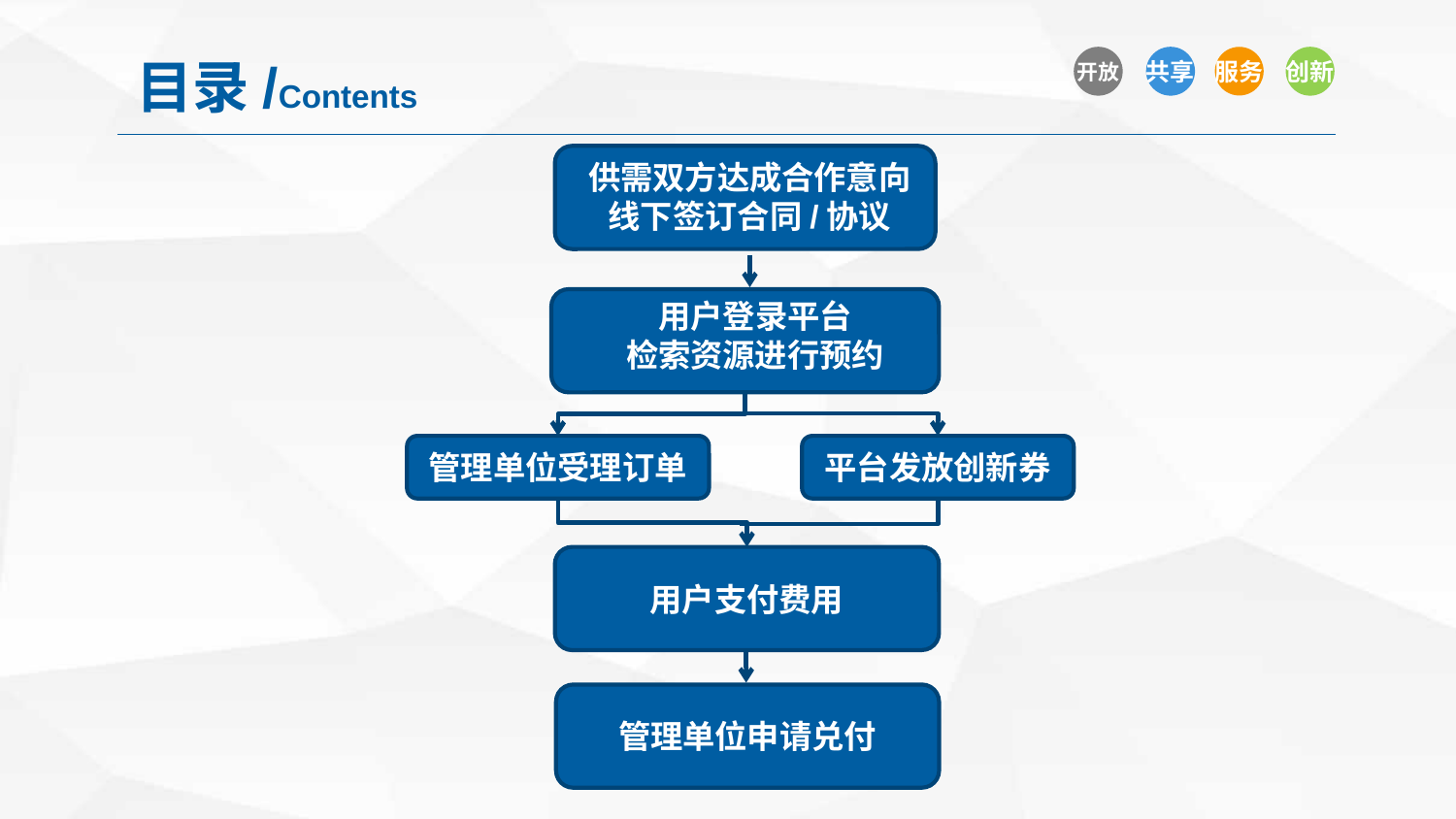

目录/Contents
开放
共享
创新
服务

供需双方达成合作意向
线下签订合同/协议

用户登录平台
检索资源进行预约
管理单位受理订单
平台发放创新券
用户支付费用
管理单位申请兑付